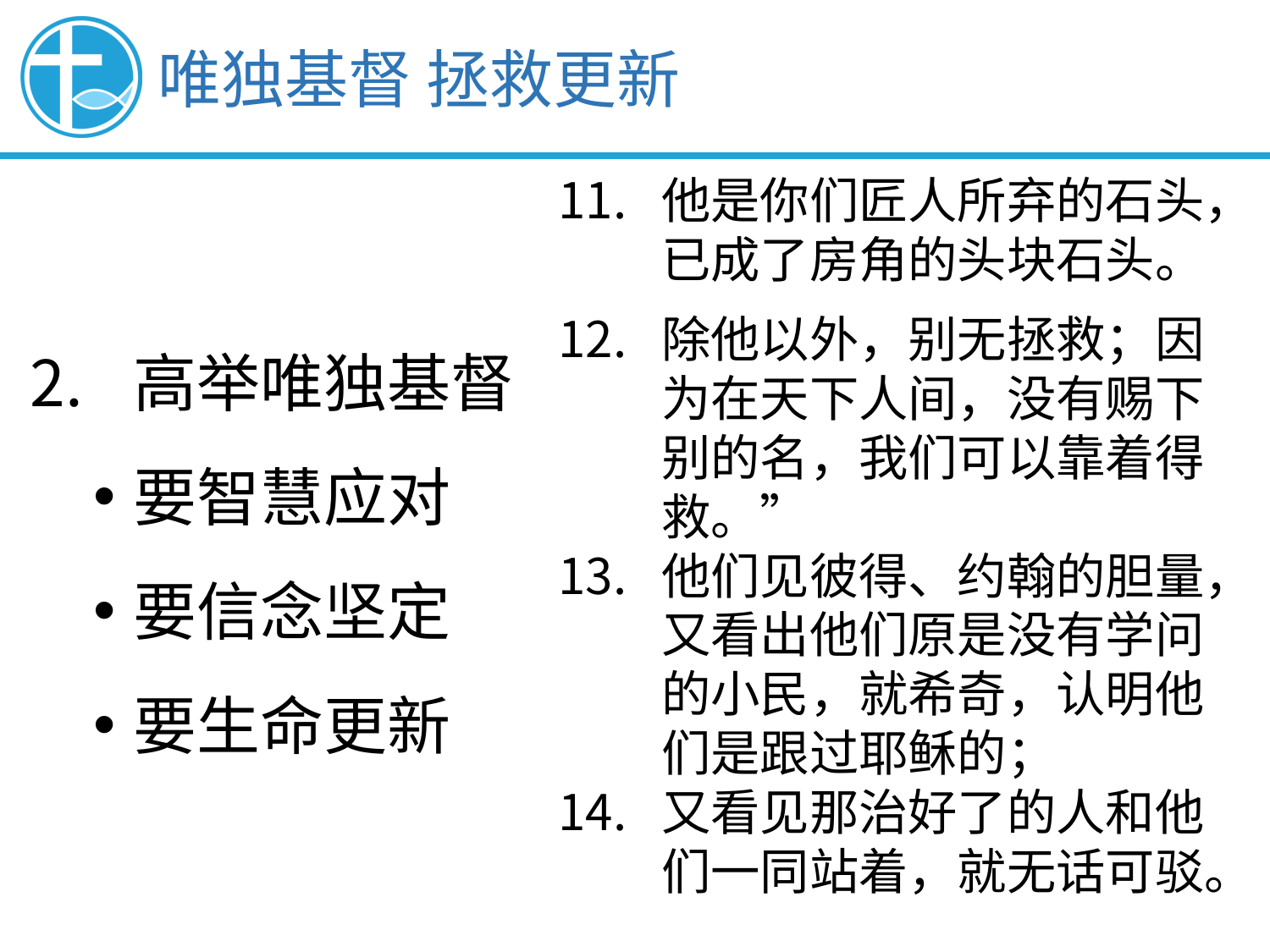

唯独基督 拯救更新
他是你们匠人所弃的石头，已成了房角的头块石头。
除他以外，别无拯救；因为在天下人间，没有赐下别的名，我们可以靠着得救。”
他们见彼得、约翰的胆量，又看出他们原是没有学问的小民，就希奇，认明他们是跟过耶稣的；
又看见那治好了的人和他们一同站着，就无话可驳。

高举唯独基督
要智慧应对
要信念坚定
要生命更新